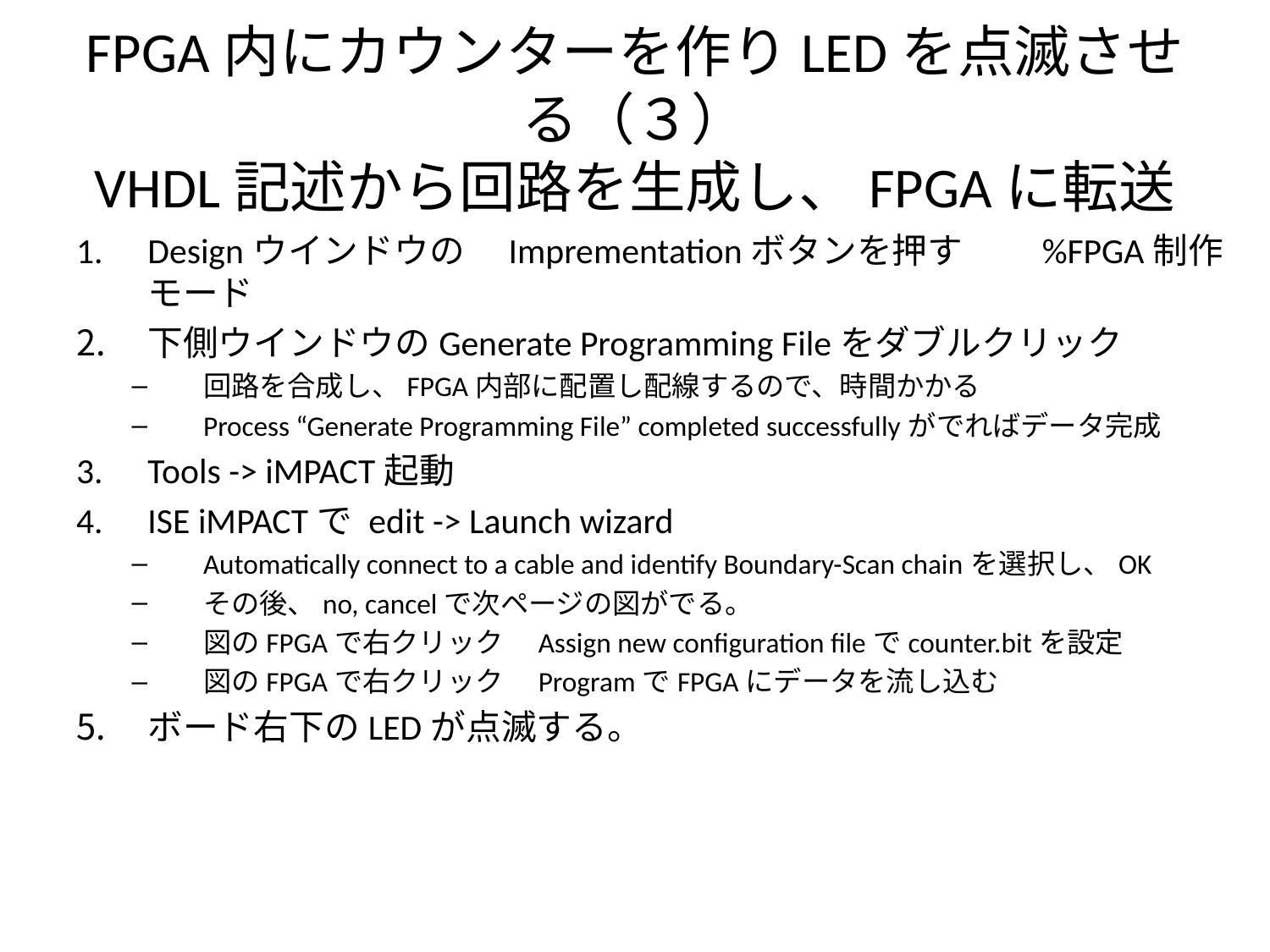

# FPGA内にカウンターを作りLEDを点滅させる（３） VHDL記述から回路を生成し、FPGAに転送
Designウインドウの　Imprementationボタンを押す　　%FPGA制作モード
下側ウインドウのGenerate Programming Fileをダブルクリック
回路を合成し、FPGA内部に配置し配線するので、時間かかる
Process “Generate Programming File” completed successfullyがでればデータ完成
Tools -> iMPACT起動
ISE iMPACTで edit -> Launch wizard
Automatically connect to a cable and identify Boundary-Scan chainを選択し、OK
その後、no, cancelで次ページの図がでる。
図のFPGAで右クリック　Assign new configuration fileでcounter.bitを設定
図のFPGAで右クリック　ProgramでFPGAにデータを流し込む
ボード右下のLEDが点滅する。